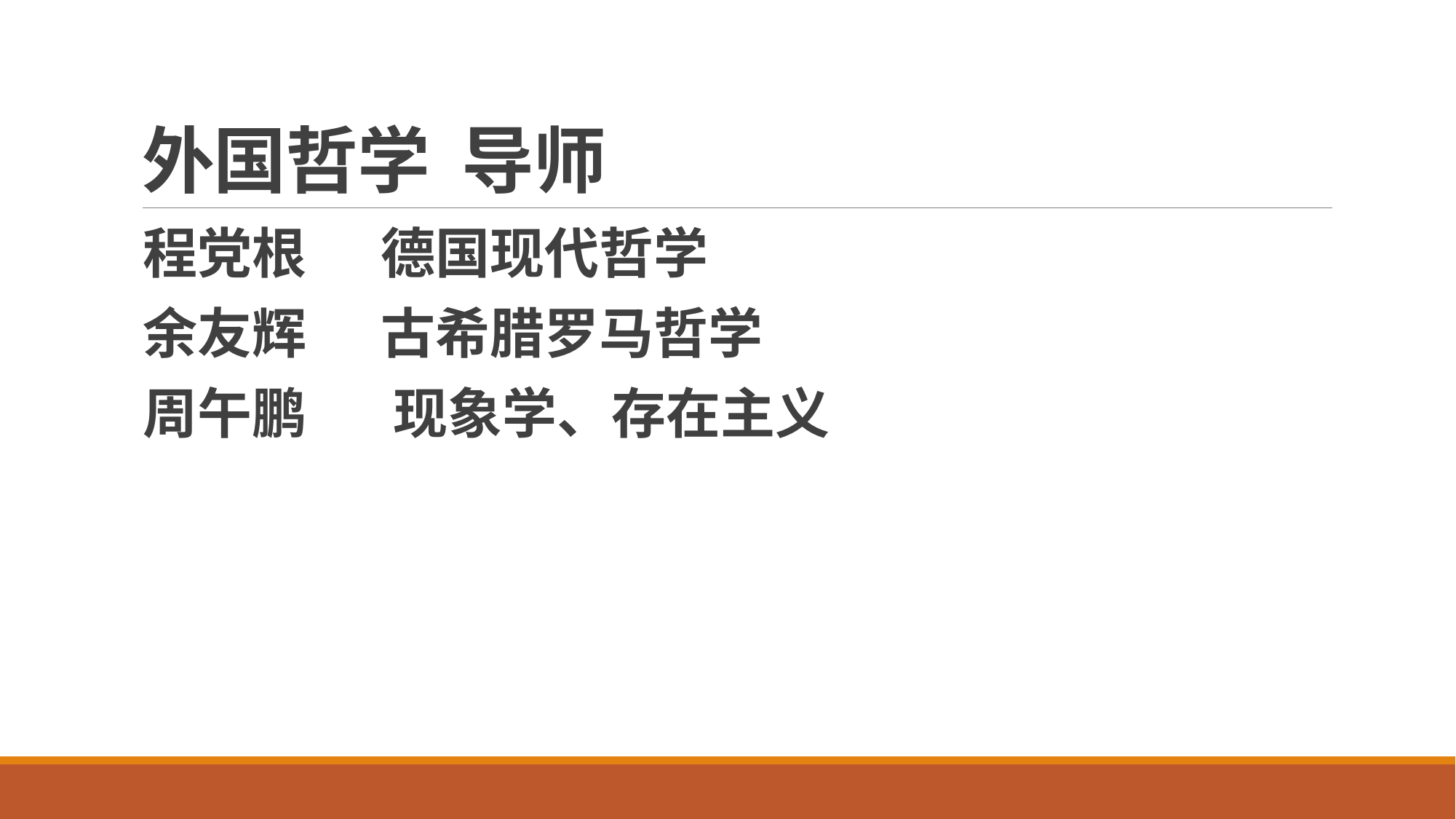

# 外国哲学  导师
程党根      德国现代哲学
余友辉      古希腊罗马哲学
周午鹏       现象学、存在主义